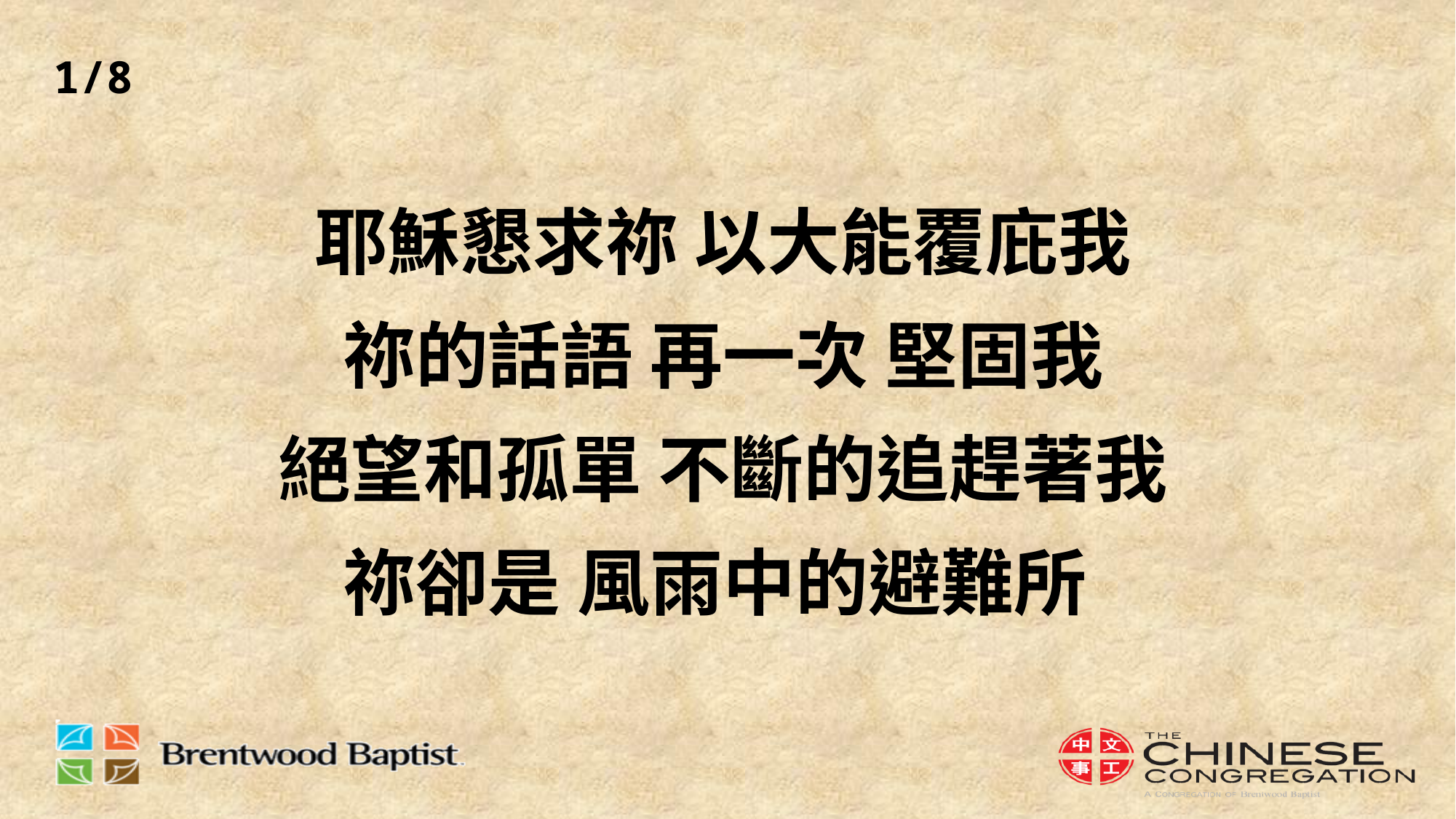

1/8
# 耶穌懇求祢 以大能覆庇我 祢的話語 再一次 堅固我 絕望和孤單 不斷的追趕著我 祢卻是 風雨中的避難所